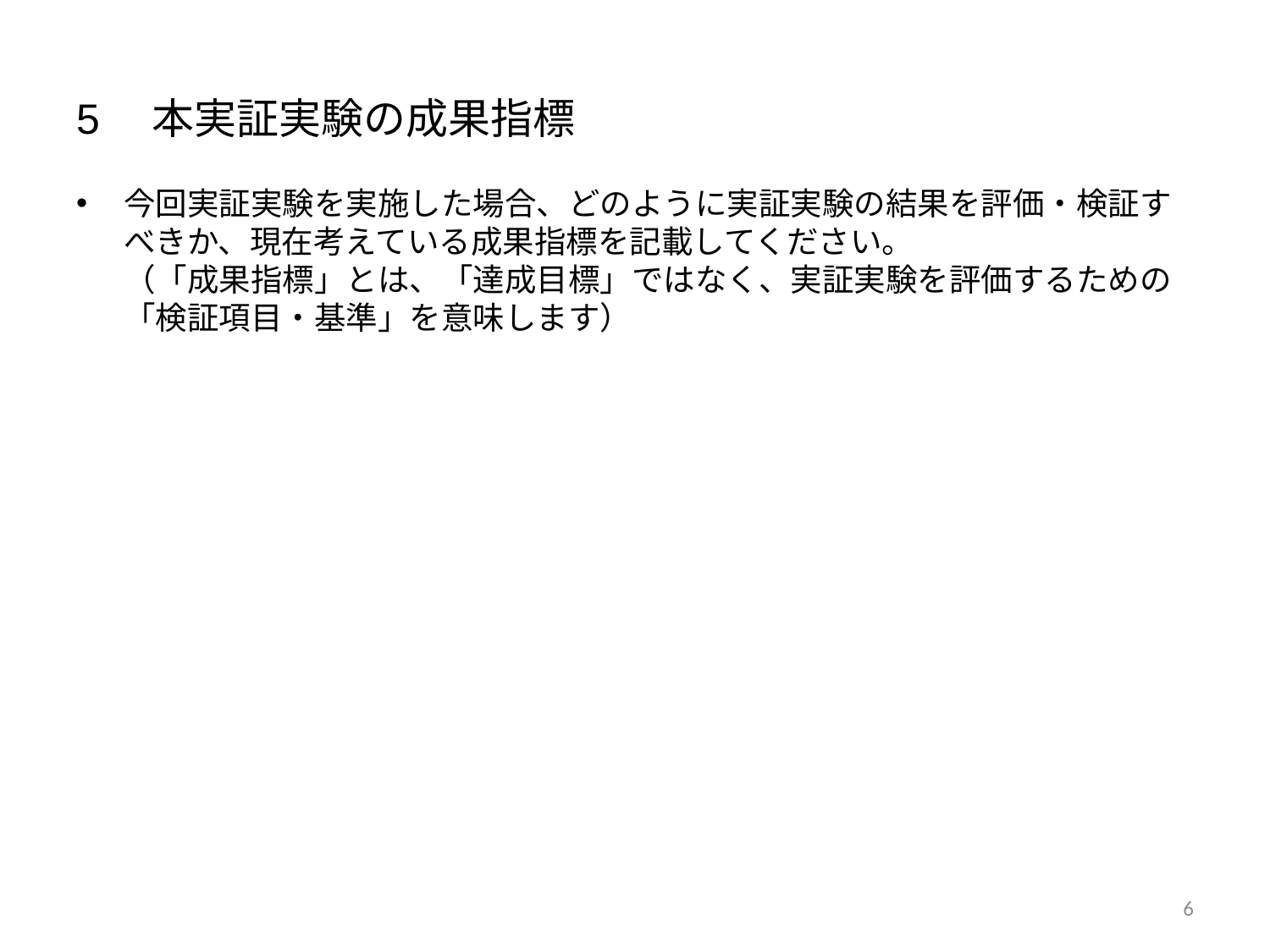

# 5　本実証実験の成果指標
今回実証実験を実施した場合、どのように実証実験の結果を評価・検証すべきか、現在考えている成果指標を記載してください。
（「成果指標」とは、「達成目標」ではなく、実証実験を評価するための「検証項目・基準」を意味します）
6